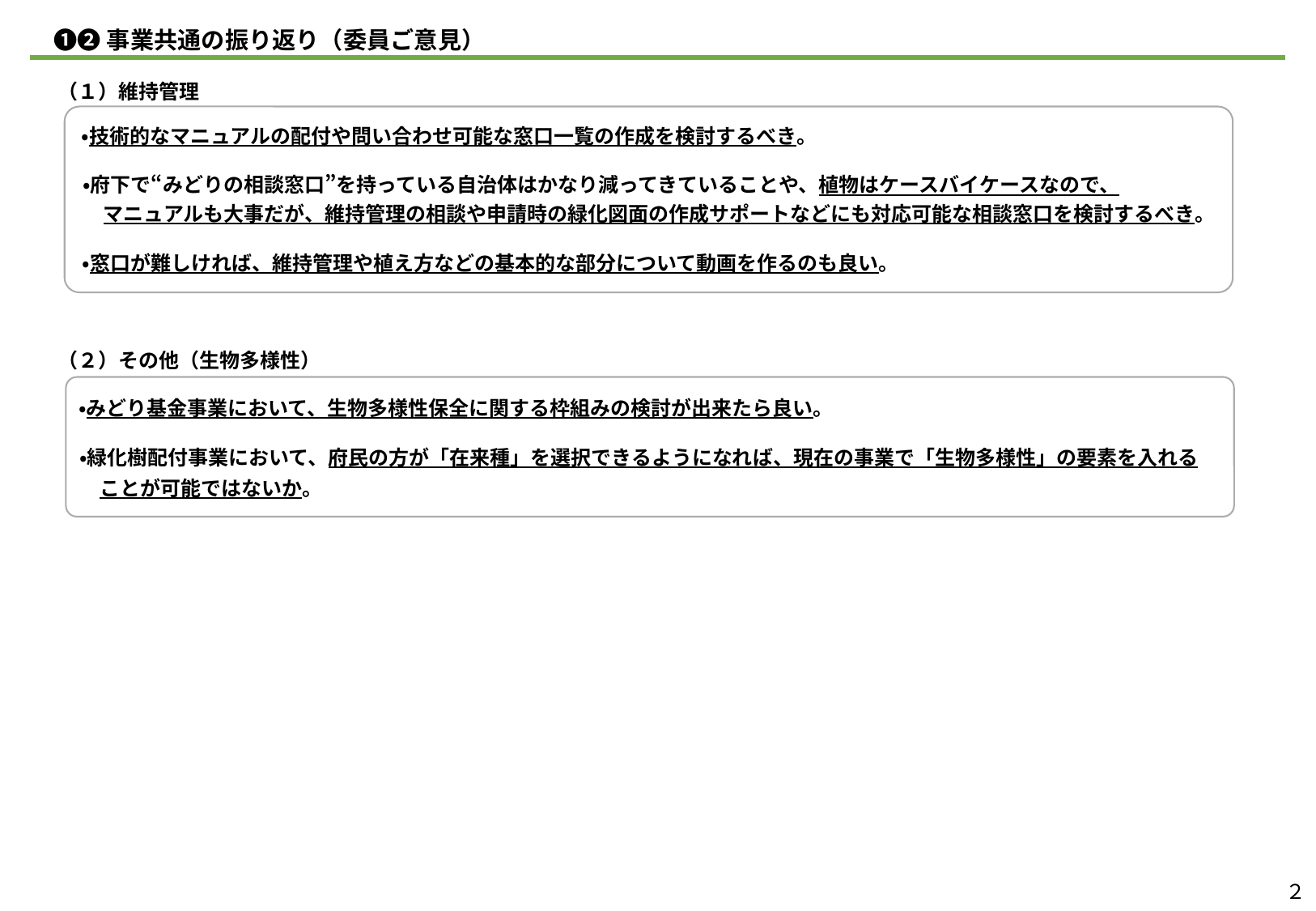

❶❷事業共通の振り返り（委員ご意見）
 （１）維持管理

・技術的なマニュアルの配付や問い合わせ可能な窓口一覧の作成を検討するべき。
・府下で“みどりの相談窓口”を持っている自治体はかなり減ってきていることや、植物はケースバイケースなので、
　マニュアルも大事だが、維持管理の相談や申請時の緑化図面の作成サポートなどにも対応可能な相談窓口を検討するべき。
・窓口が難しければ、維持管理や植え方などの基本的な部分について動画を作るのも良い。
 （２）その他（生物多様性）

・みどり基金事業において、生物多様性保全に関する枠組みの検討が出来たら良い。
・緑化樹配付事業において、府民の方が「在来種」を選択できるようになれば、現在の事業で「生物多様性」の要素を入れる
　ことが可能ではないか。

２